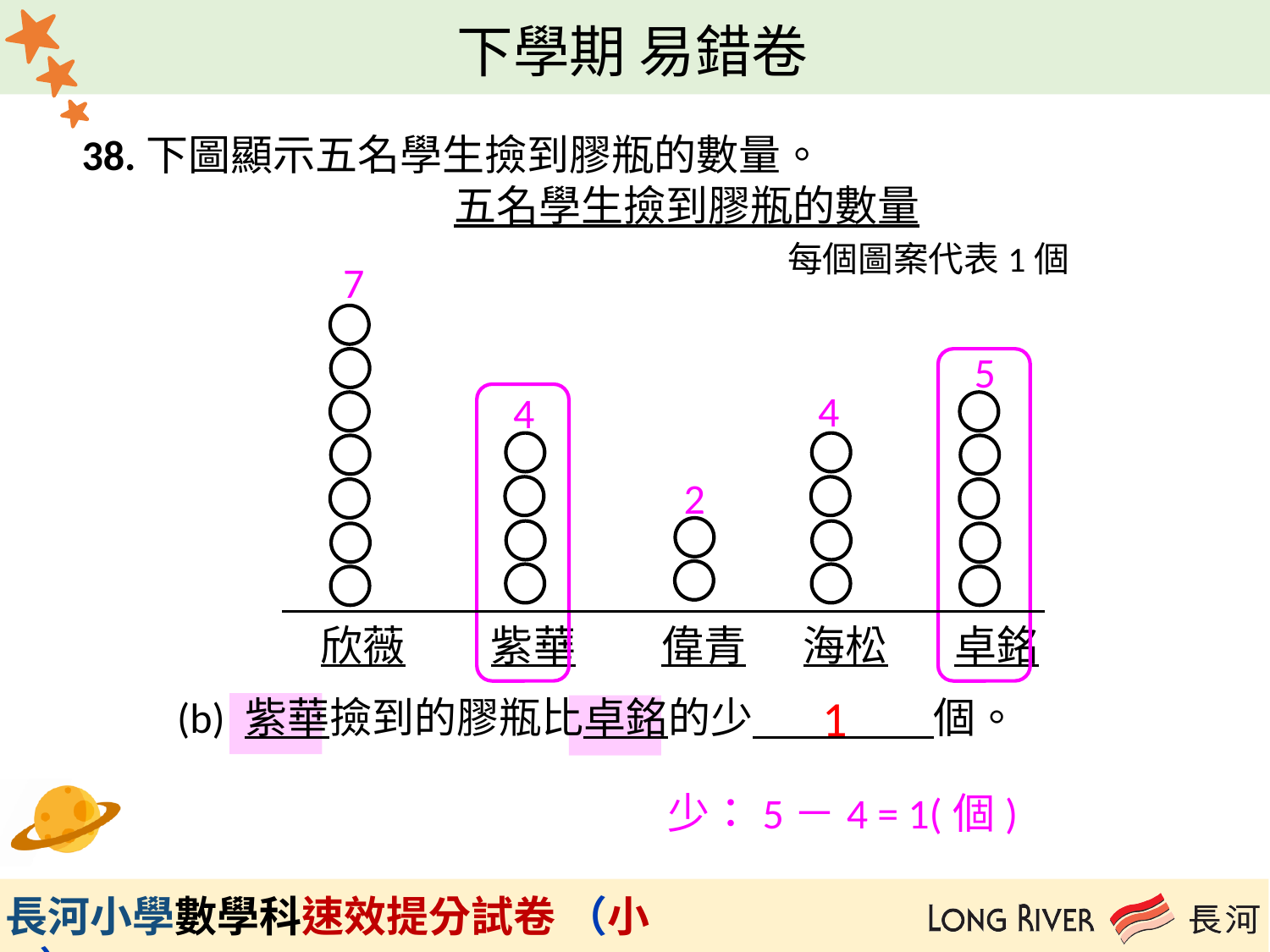

38.下圖顯示五名學生撿到膠瓶的數量。
                                      五名學生撿到膠瓶的數量
                                                                         每個圖案代表1個

                        欣薇         紫華         偉青      海松       卓銘
          (b) 紫華撿到的膠瓶比卓銘的少                   個。
7

5

4
4

2

1

少：5－4 = 1(個)